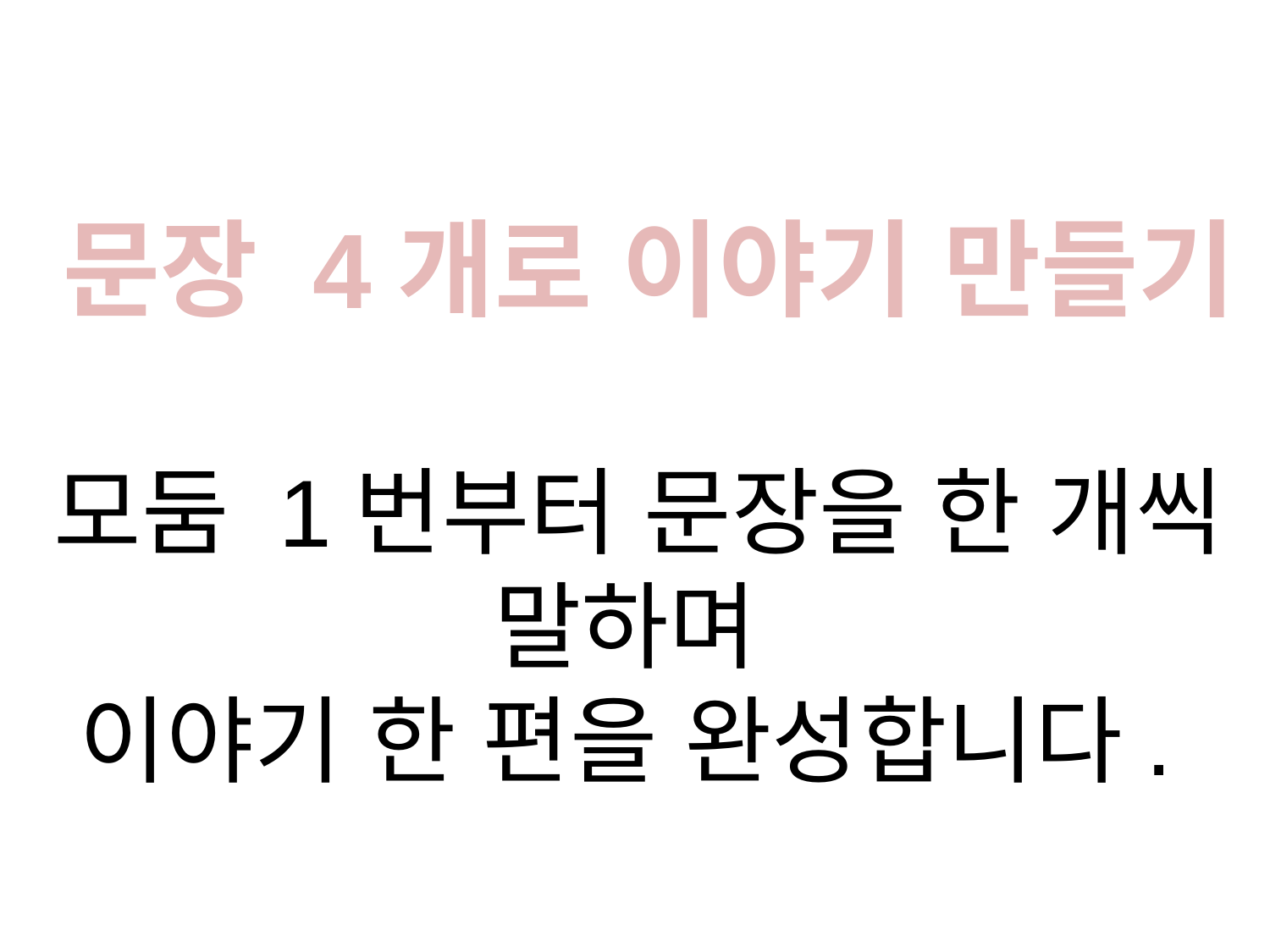

문장 4개로 이야기 만들기
모둠 1번부터 문장을 한 개씩 말하며
이야기 한 편을 완성합니다.